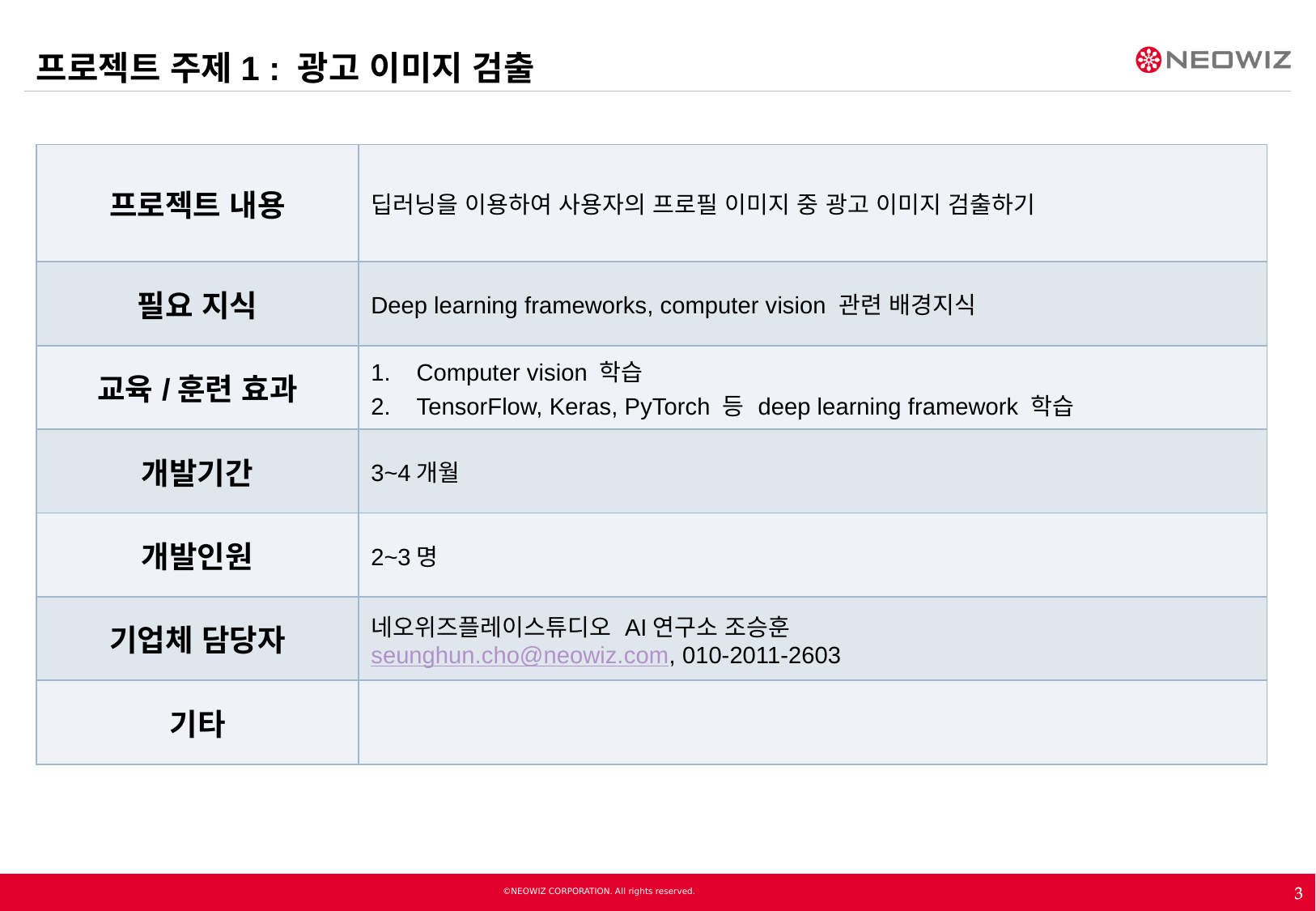

프로젝트 주제1 : 광고 이미지 검출
| 프로젝트 내용 | 딥러닝을 이용하여 사용자의 프로필 이미지 중 광고 이미지 검출하기 |
| --- | --- |
| 필요 지식 | Deep learning frameworks, computer vision 관련 배경지식 |
| 교육/훈련 효과 | Computer vision 학습 TensorFlow, Keras, PyTorch 등 deep learning framework 학습 |
| 개발기간 | 3~4개월 |
| 개발인원 | 2~3명 |
| 기업체 담당자 | 네오위즈플레이스튜디오 AI연구소 조승훈 seunghun.cho@neowiz.com, 010-2011-2603 |
| 기타 |  |
3
3